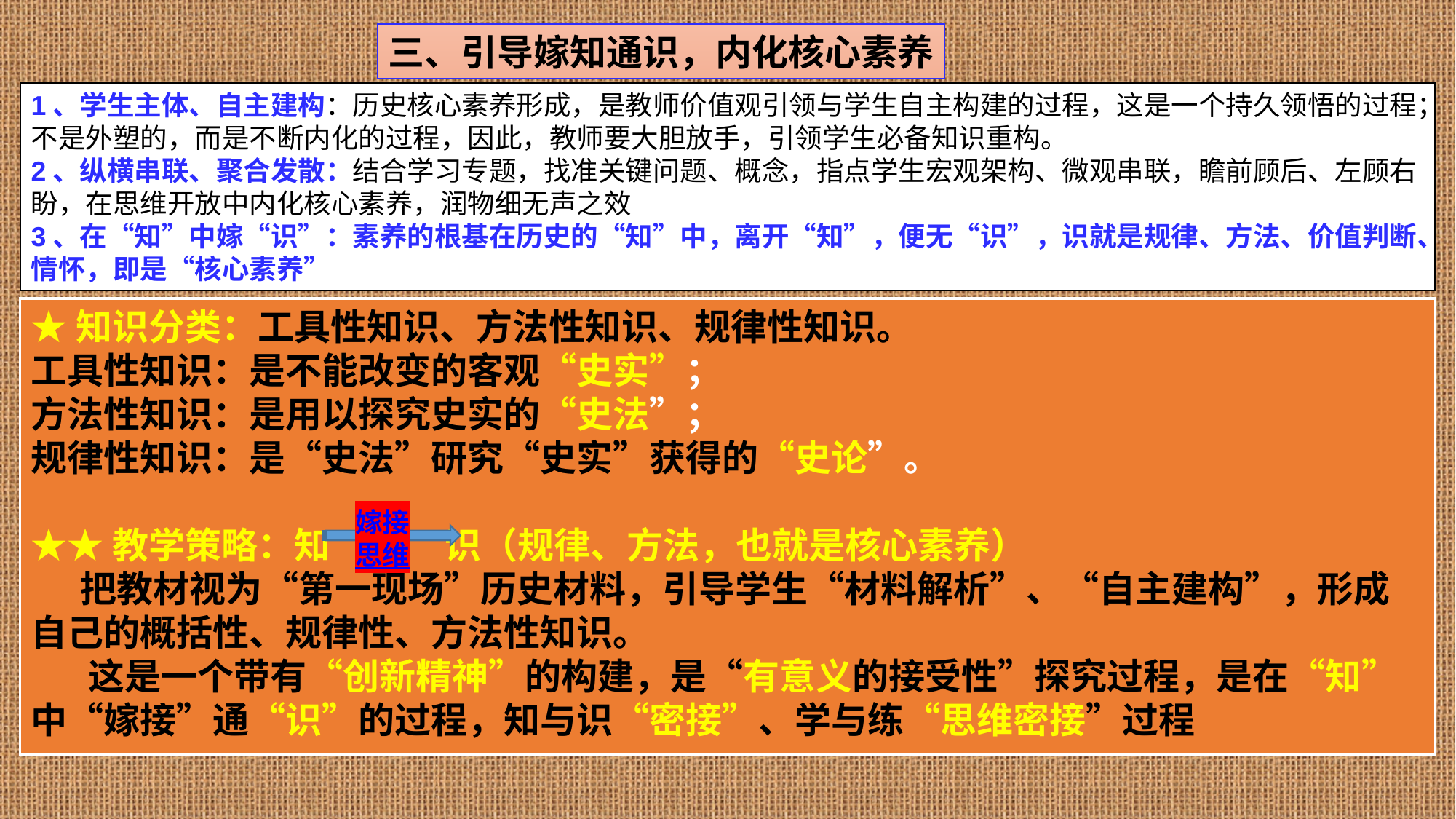

三、引导嫁知通识，内化核心素养
1、学生主体、自主建构：历史核心素养形成，是教师价值观引领与学生自主构建的过程，这是一个持久领悟的过程；不是外塑的，而是不断内化的过程，因此，教师要大胆放手，引领学生必备知识重构。
2、纵横串联、聚合发散：结合学习专题，找准关键问题、概念，指点学生宏观架构、微观串联，瞻前顾后、左顾右盼，在思维开放中内化核心素养，润物细无声之效
3、在“知”中嫁“识”：素养的根基在历史的“知”中，离开“知”，便无“识”，识就是规律、方法、价值判断、情怀，即是“核心素养”
★知识分类：工具性知识、方法性知识、规律性知识。
工具性知识：是不能改变的客观“史实”；
方法性知识：是用以探究史实的“史法”；
规律性知识：是“史法”研究“史实”获得的“史论”。

★★教学策略：知              识（规律、方法，也就是核心素养）
     把教材视为“第一现场”历史材料，引导学生“材料解析”、“自主建构”，形成自己的概括性、规律性、方法性知识。
      这是一个带有“创新精神”的构建，是“有意义的接受性”探究过程，是在“知”中“嫁接”通“识”的过程，知与识“密接”、学与练“思维密接”过程
嫁接思维